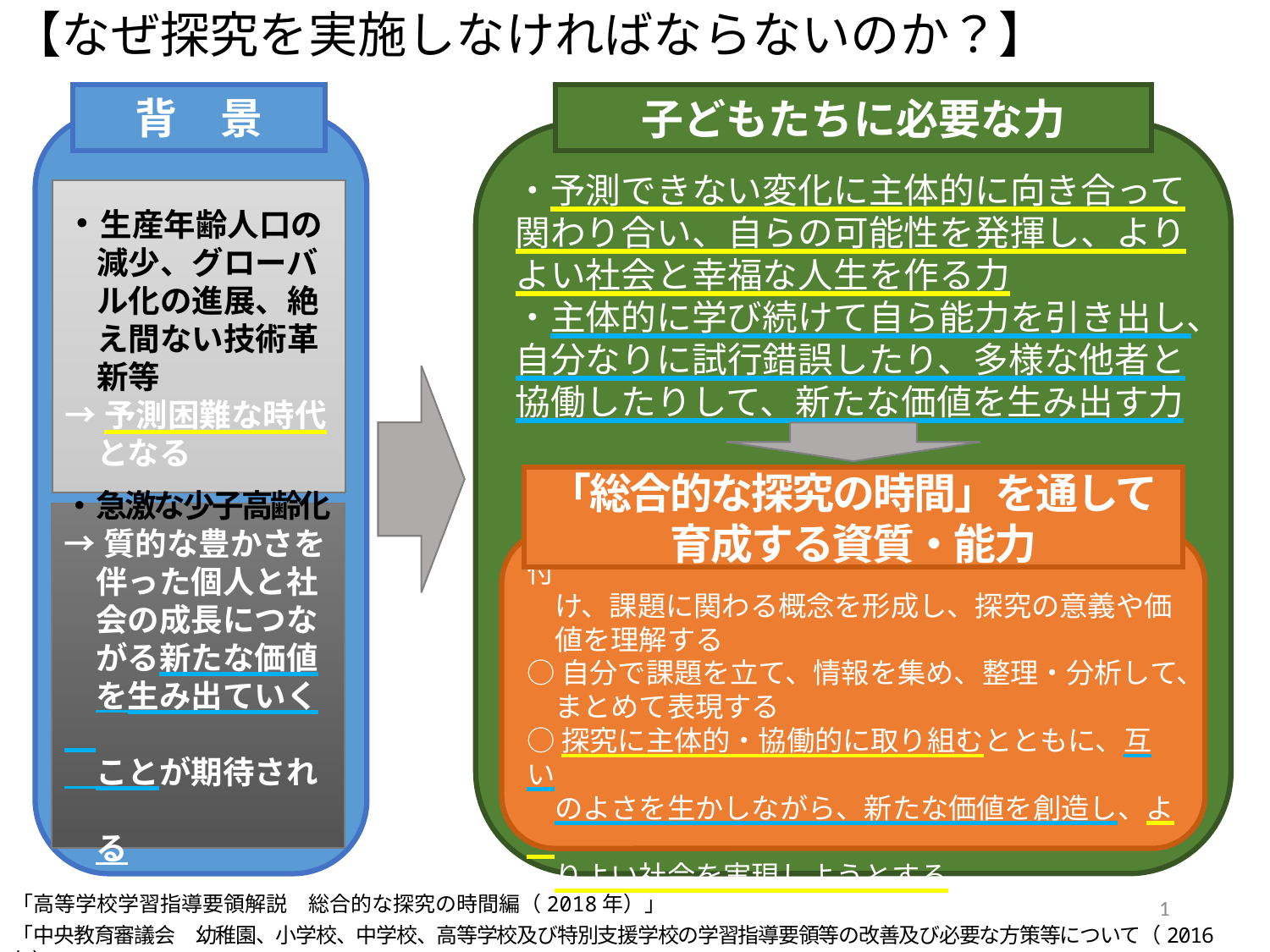

【なぜ探究を実施しなければならないのか？】
背　景
子どもたちに必要な力

・予測できない変化に主体的に向き合って関わり合い、自らの可能性を発揮し、よりよい社会と幸福な人生を作る力
・主体的に学び続けて自ら能力を引き出し、自分なりに試行錯誤したり、多様な他者と協働したりして、新たな価値を生み出す力
・生産年齢人口の
　減少、グローバ
　ル化の進展、絶
　え間ない技術革
　新等
→予測困難な時代
　となる

「総合的な探究の時間」を通して
育成する資質・能力
・急激な少子高齢化
→質的な豊かさを
　伴った個人と社
　会の成長につな
　がる新たな価値
　を生み出ていく
　ことが期待され
　る

○課題の発見と解決に必要な知識及び技能を身に付
　け、課題に関わる概念を形成し、探究の意義や価
　値を理解する
○自分で課題を立て、情報を集め、整理・分析して、
　まとめて表現する
○探究に主体的・協働的に取り組むとともに、互い
　のよさを生かしながら、新たな価値を創造し、よ
　りよい社会を実現しようとする
1
「高等学校学習指導要領解説　総合的な探究の時間編（2018年）」
「中央教育審議会　幼稚園、小学校、中学校、高等学校及び特別支援学校の学習指導要領等の改善及び必要な方策等について（2016年）」